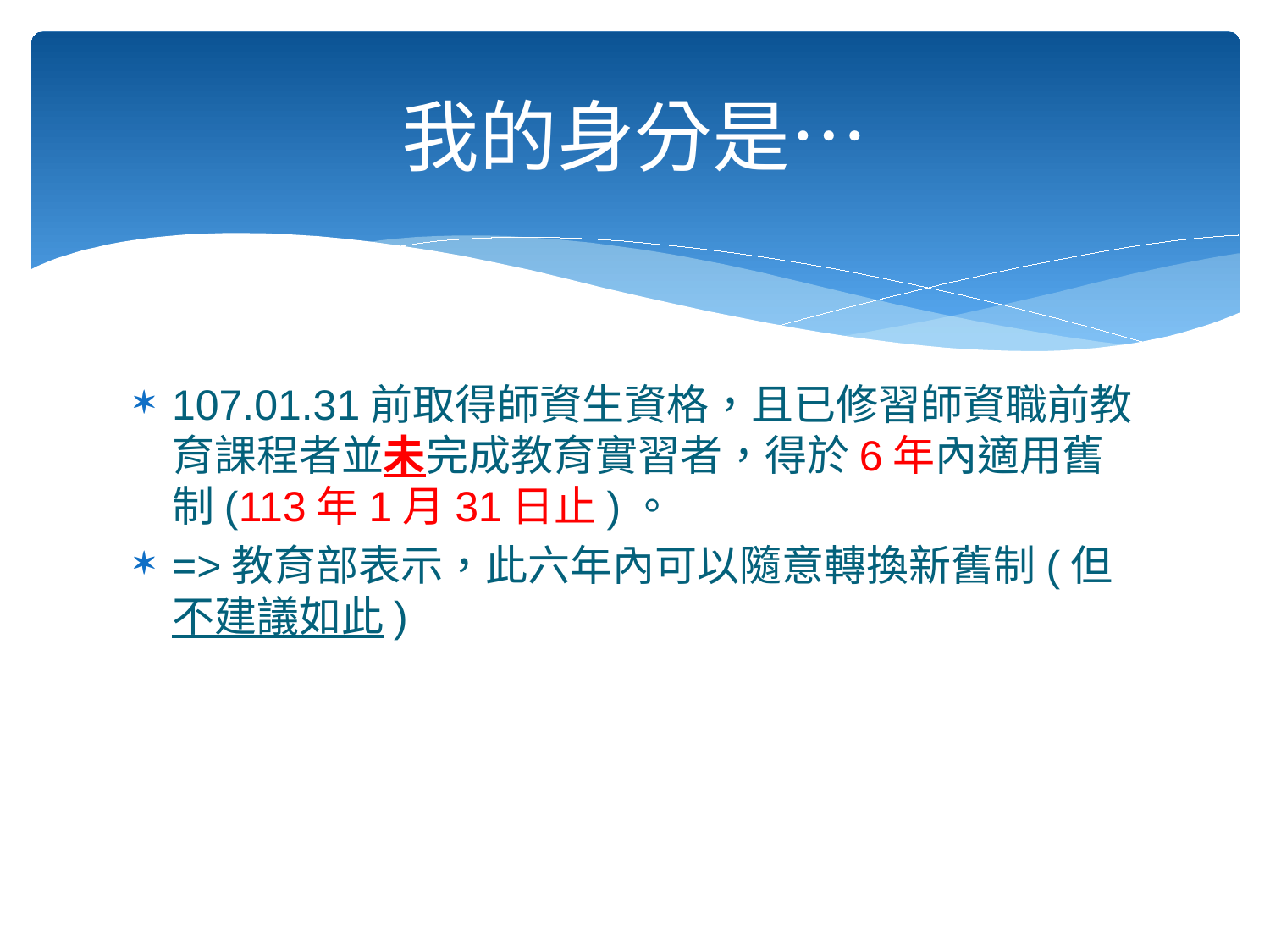

# 我的身分是…
107.01.31前取得師資生資格，且已修習師資職前教育課程者並未完成教育實習者，得於6年內適用舊制(113年1月31日止)。
=>教育部表示，此六年內可以隨意轉換新舊制(但不建議如此)